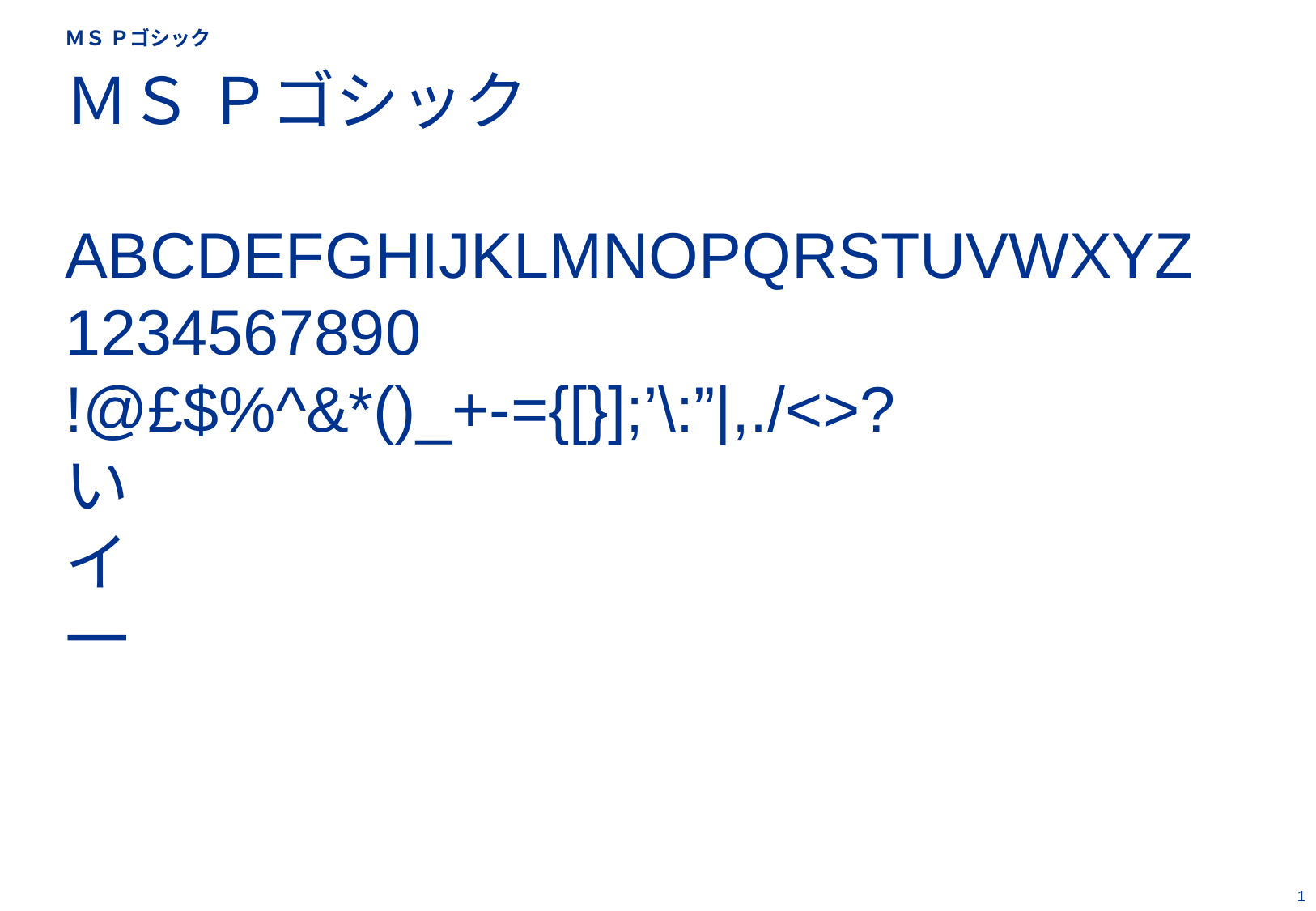

ＭＳ Ｐゴシック
# ＭＳ Ｐゴシック ABCDEFGHIJKLMNOPQRSTUVWXYZ 1234567890 !@£$%^&*()_+-={[}];’\:”|,./<>? い イ 一